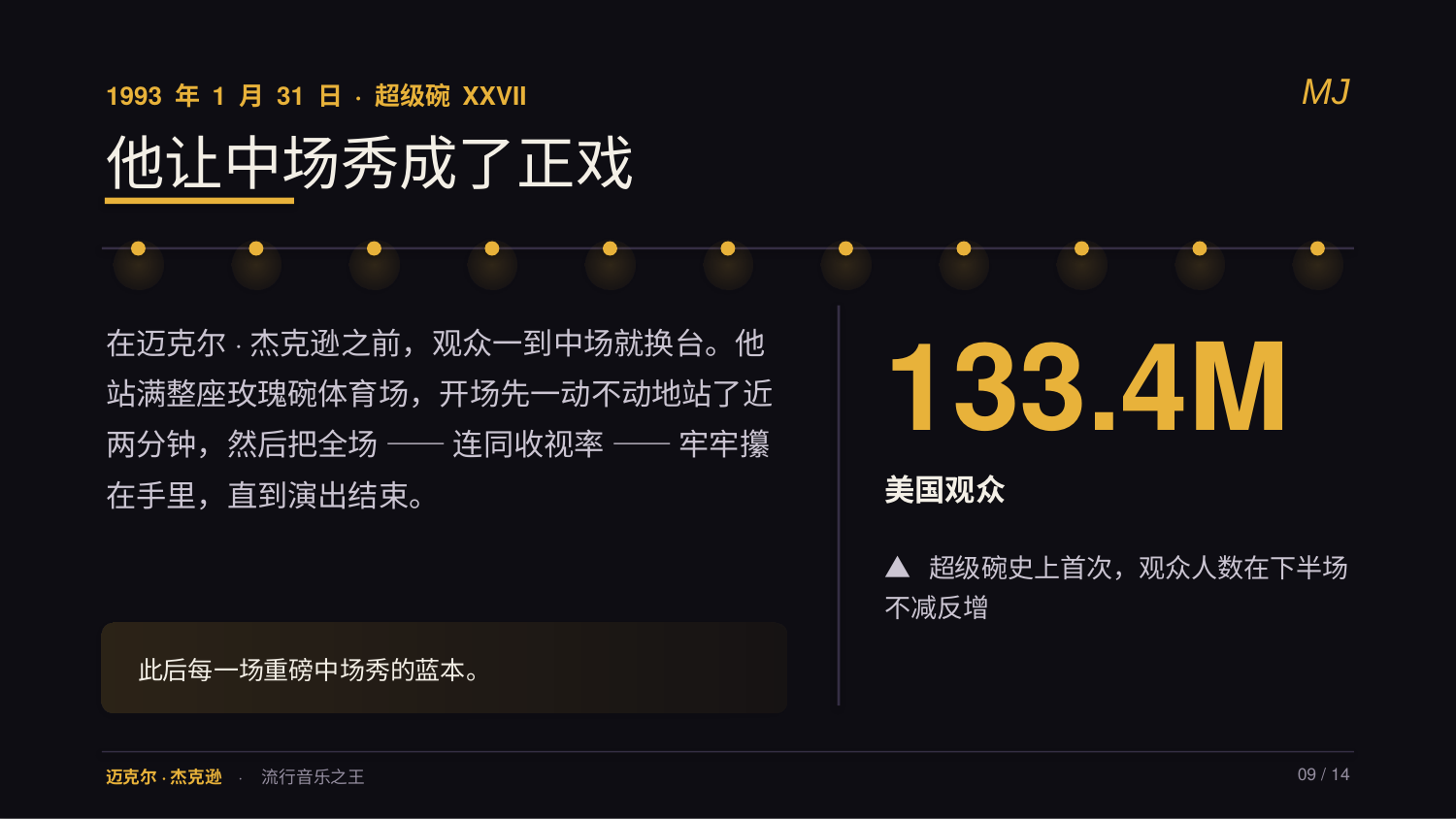

MJ
1993 年 1 月 31 日 · 超级碗 XXVII
他让中场秀成了正戏

在迈克尔·杰克逊之前，观众一到中场就换台。他站满整座玫瑰碗体育场，开场先一动不动地站了近两分钟，然后把全场 —— 连同收视率 —— 牢牢攥在手里，直到演出结束。

133.4M
美国观众
▲  超级碗史上首次，观众人数在下半场不减反增

此后每一场重磅中场秀的蓝本。

迈克尔·杰克逊   ·   流行音乐之王
09 / 14